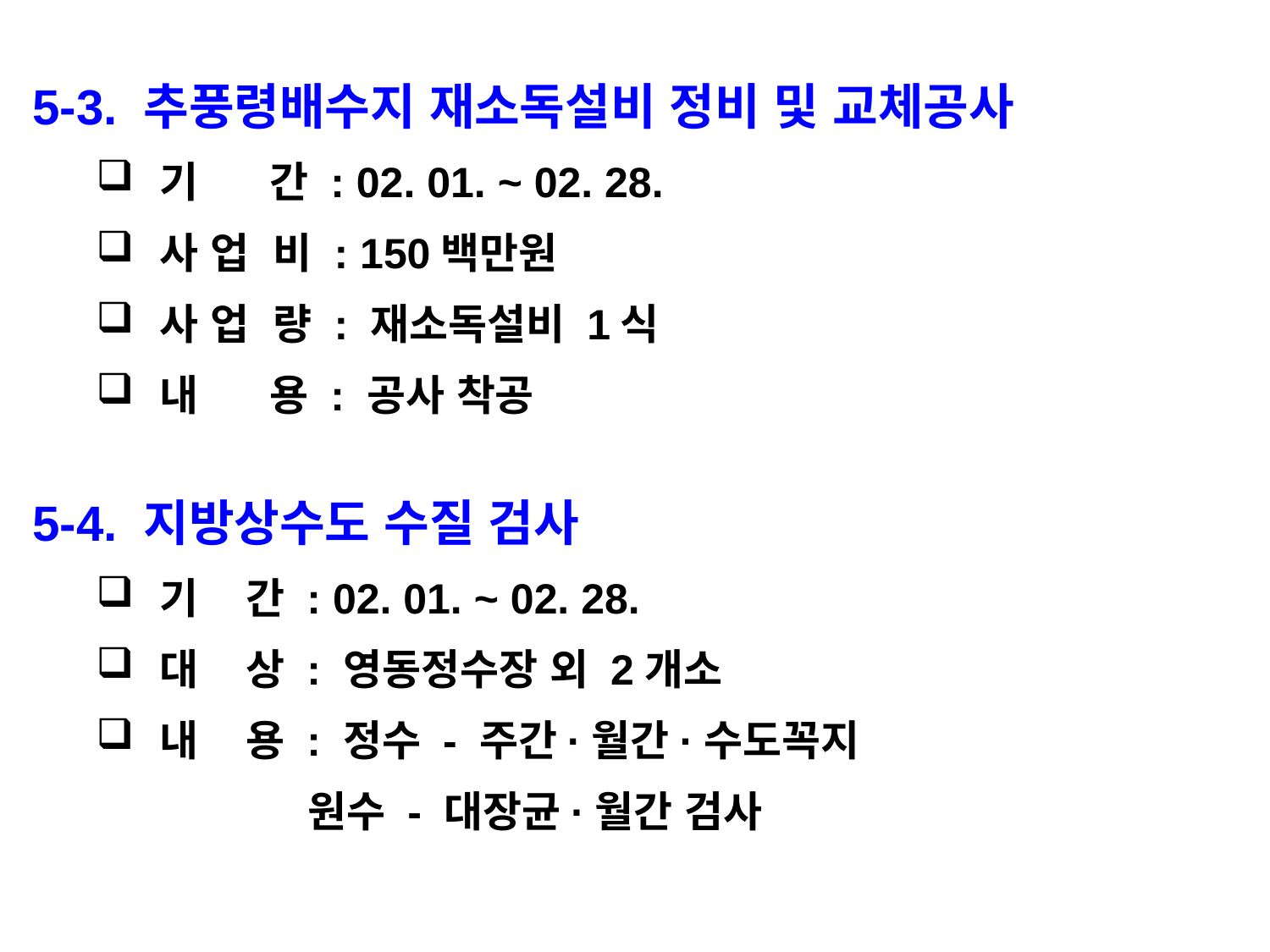

5-3. 추풍령배수지 재소독설비 정비 및 교체공사
기      간 : 02. 01. ~ 02. 28.
사 업  비 : 150백만원
사 업  량 : 재소독설비 1식
내      용 : 공사 착공
5-4. 지방상수도 수질 검사
기    간 : 02. 01. ~ 02. 28.
대    상 : 영동정수장 외 2개소
내    용 : 정수 - 주간·월간·수도꼭지
                 원수 - 대장균·월간 검사